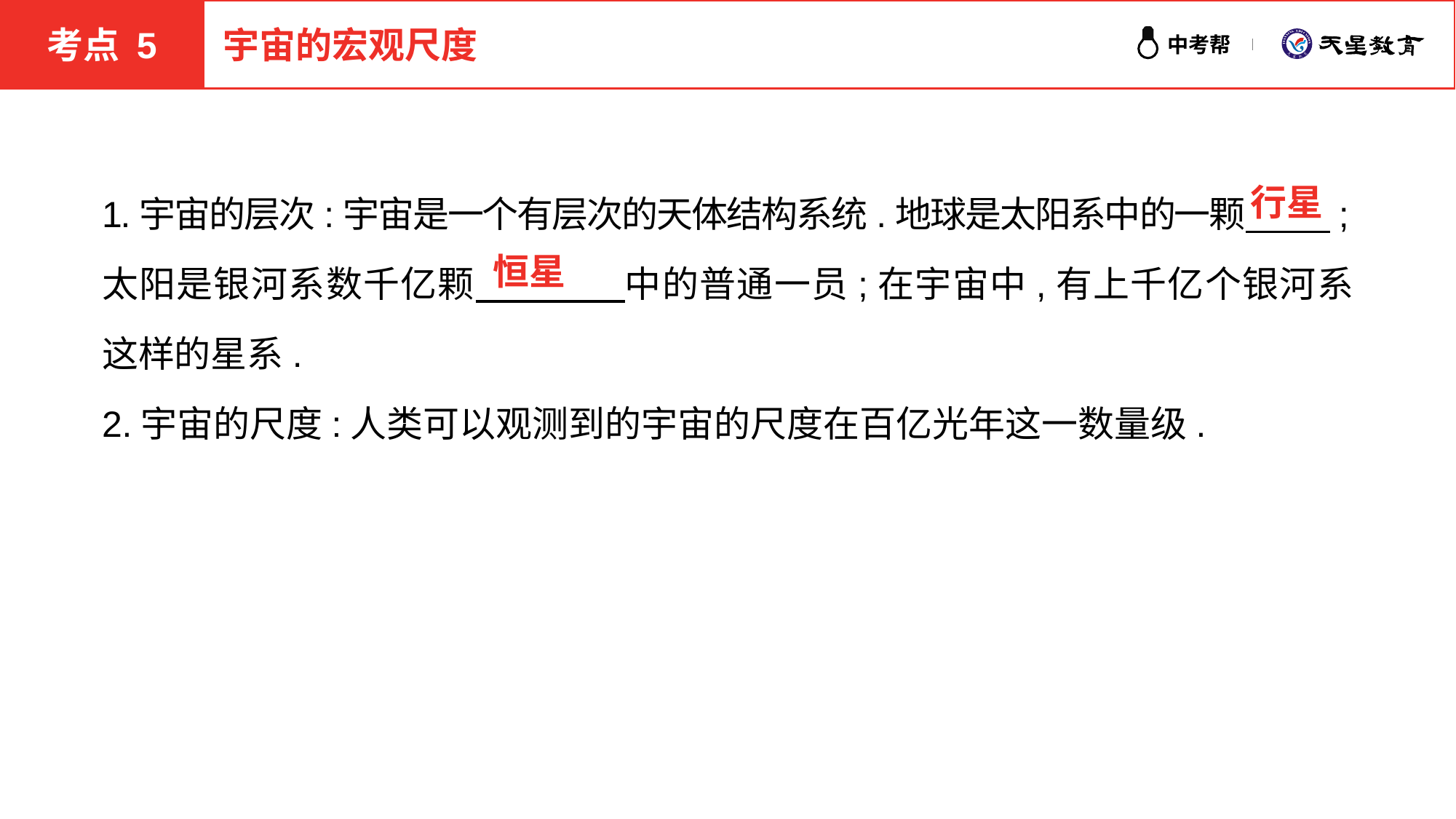

考点 5
宇宙的宏观尺度
1.宇宙的层次:宇宙是一个有层次的天体结构系统.地球是太阳系中的一颗　　  ;太阳是银河系数千亿颗　　　　中的普通一员;在宇宙中,有上千亿个银河系这样的星系.
2.宇宙的尺度:人类可以观测到的宇宙的尺度在百亿光年这一数量级.
行星
恒星